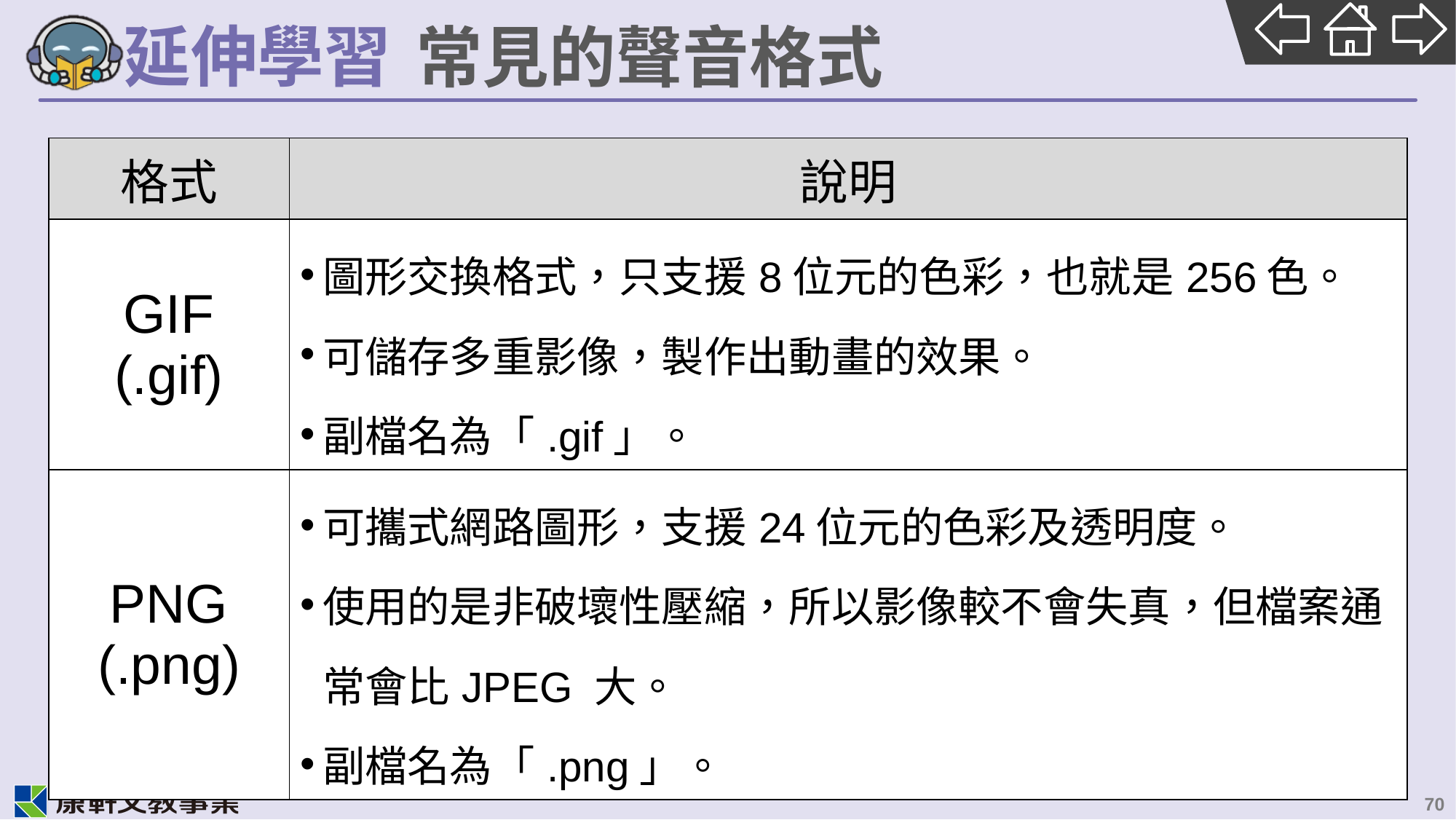

# 常見的聲音格式
| 格式 | 說明 |
| --- | --- |
| GIF (.gif) | 圖形交換格式，只支援8位元的色彩，也就是256色。 可儲存多重影像，製作出動畫的效果。 副檔名為「.gif」。 |
| PNG (.png) | 可攜式網路圖形，支援24位元的色彩及透明度。 使用的是非破壞性壓縮，所以影像較不會失真，但檔案通常會比JPEG 大。 副檔名為「.png」。 |
70